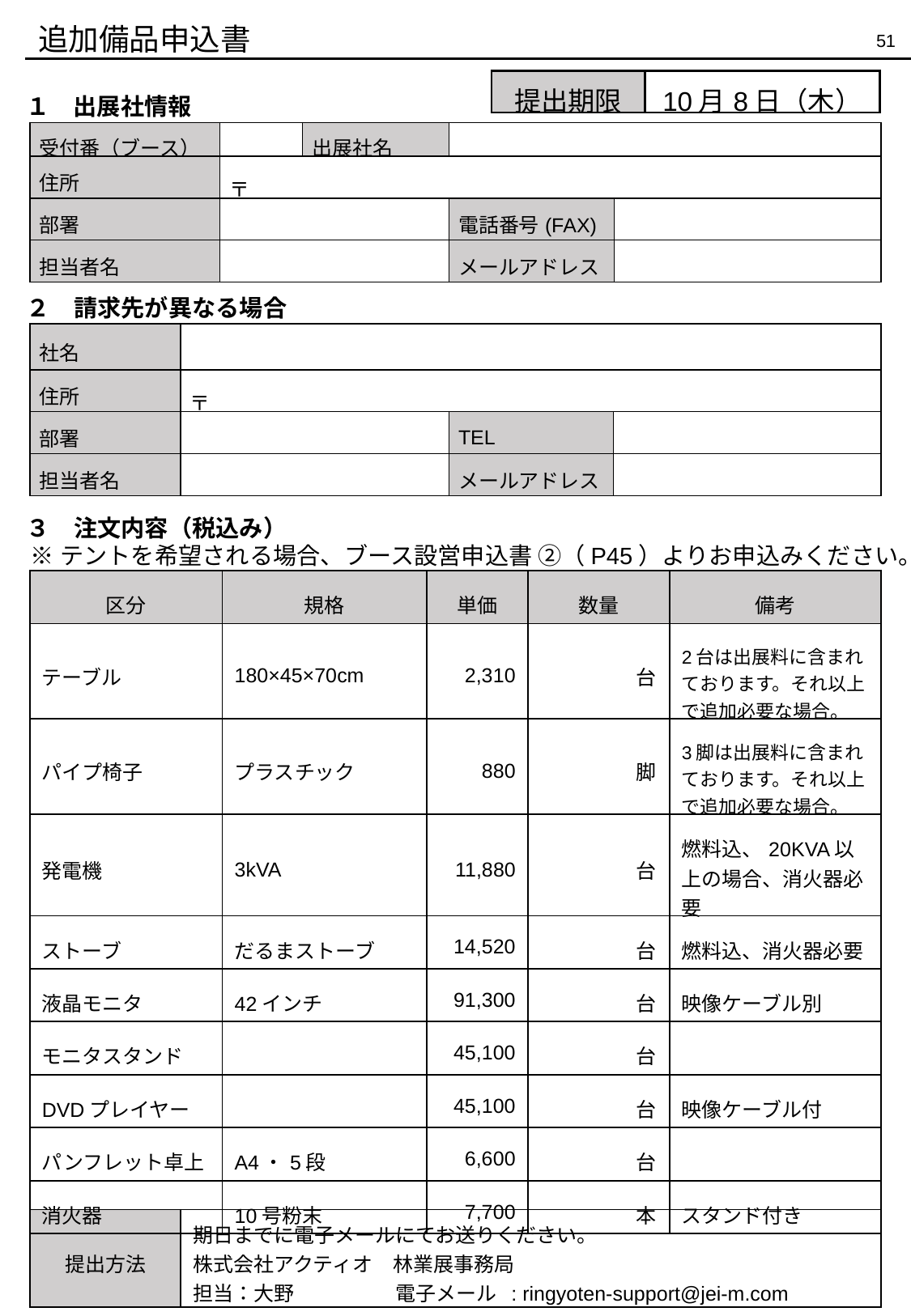

追加備品申込書
51
| 提出期限 | 10月8日（木） |
| --- | --- |
１　出展社情報
| 受付番（ブース） |  | 出展社名 |  |  |
| --- | --- | --- | --- | --- |
| 住所 | 〒 |  |  |  |
| 部署 |  |  | 電話番号(FAX) |  |
| 担当者名 |  |  | メールアドレス |  |
２　請求先が異なる場合
| 社名 |  |  |  |
| --- | --- | --- | --- |
| 住所 | 〒 |  |  |
| 部署 |  | TEL |  |
| 担当者名 |  | メールアドレス |  |
３　注文内容（税込み）
※テントを希望される場合、ブース設営申込書 ②（P45）よりお申込みください。
| 区分 | 規格 | 単価 | 数量 |  | 備考 |
| --- | --- | --- | --- | --- | --- |
| テーブル | 180×45×70cm | 2,310 |  | 台 | 2台は出展料に含まれております。それ以上で追加必要な場合。 |
| パイプ椅子 | プラスチック | 880 |  | 脚 | 3脚は出展料に含まれております。それ以上で追加必要な場合。 |
| 発電機 | 3kVA | 11,880 |  | 台 | 燃料込、20KVA以上の場合、消火器必要 |
| ストーブ | だるまストーブ | 14,520 |  | 台 | 燃料込、消火器必要 |
| 液晶モニタ | 42インチ | 91,300 |  | 台 | 映像ケーブル別 |
| モニタスタンド |  | 45,100 |  | 台 |  |
| DVDプレイヤー |  | 45,100 |  | 台 | 映像ケーブル付 |
| パンフレット卓上 | A4・5段 | 6,600 |  | 台 |  |
| 消火器 | 10号粉末 | 7,700 |  | 本 | スタンド付き |
| 提出方法 | 期日までに電子メールにてお送りください。 株式会社アクティオ　林業展事務局　 担当：大野　　　　　電子メール : ringyoten-support@jei-m.com |
| --- | --- |